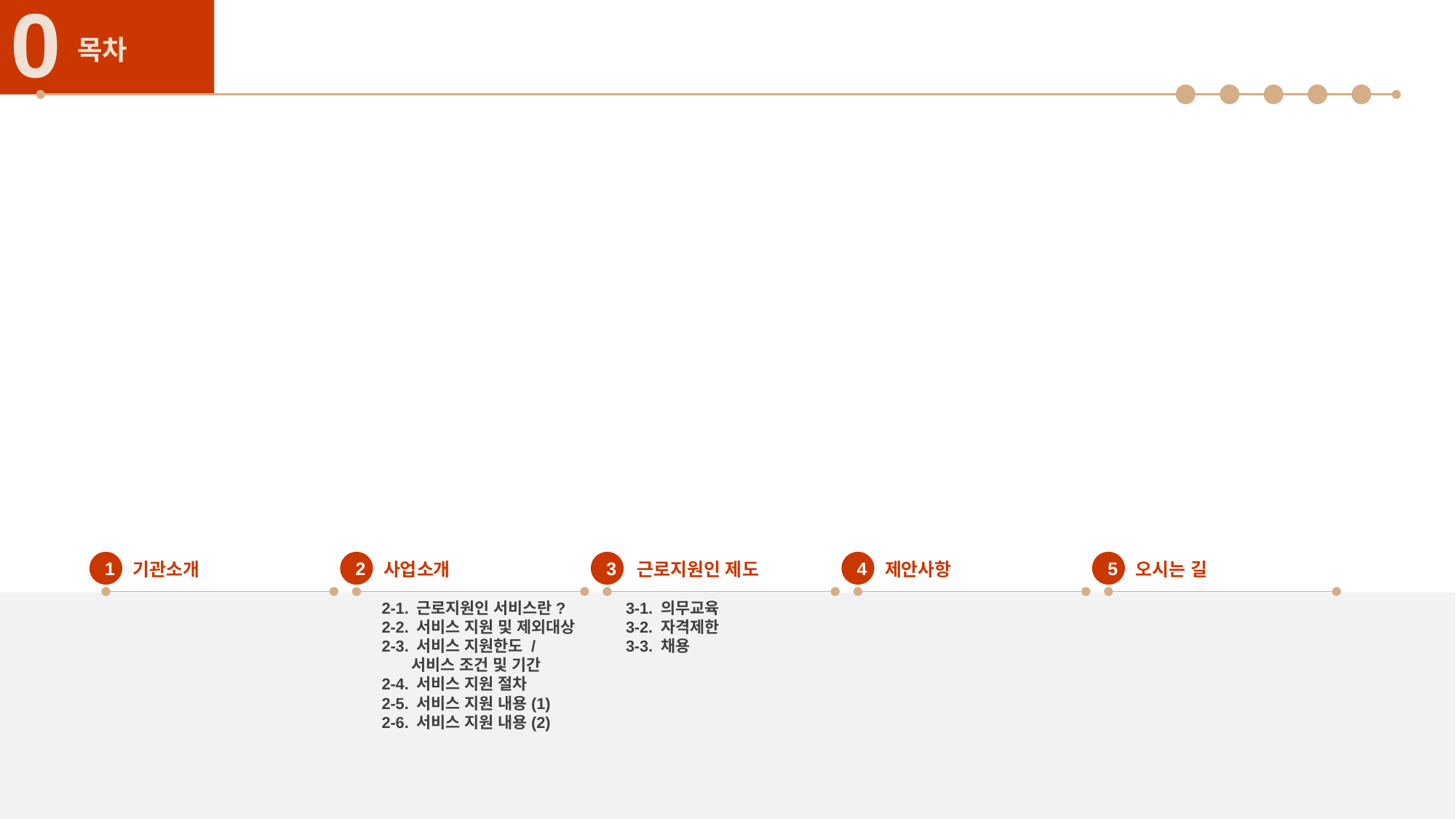

0

목차

4
5
3
1
2
기관소개
제안사항
오시는 길
근로지원인 제도
사업소개

3-1. 의무교육
3-2. 자격제한
3-3. 채용
2-1. 근로지원인 서비스란?
2-2. 서비스 지원 및 제외대상
2-3. 서비스 지원한도 /
      서비스 조건 및 기간
2-4. 서비스 지원 절차
2-5. 서비스 지원 내용(1)
2-6. 서비스 지원 내용(2)